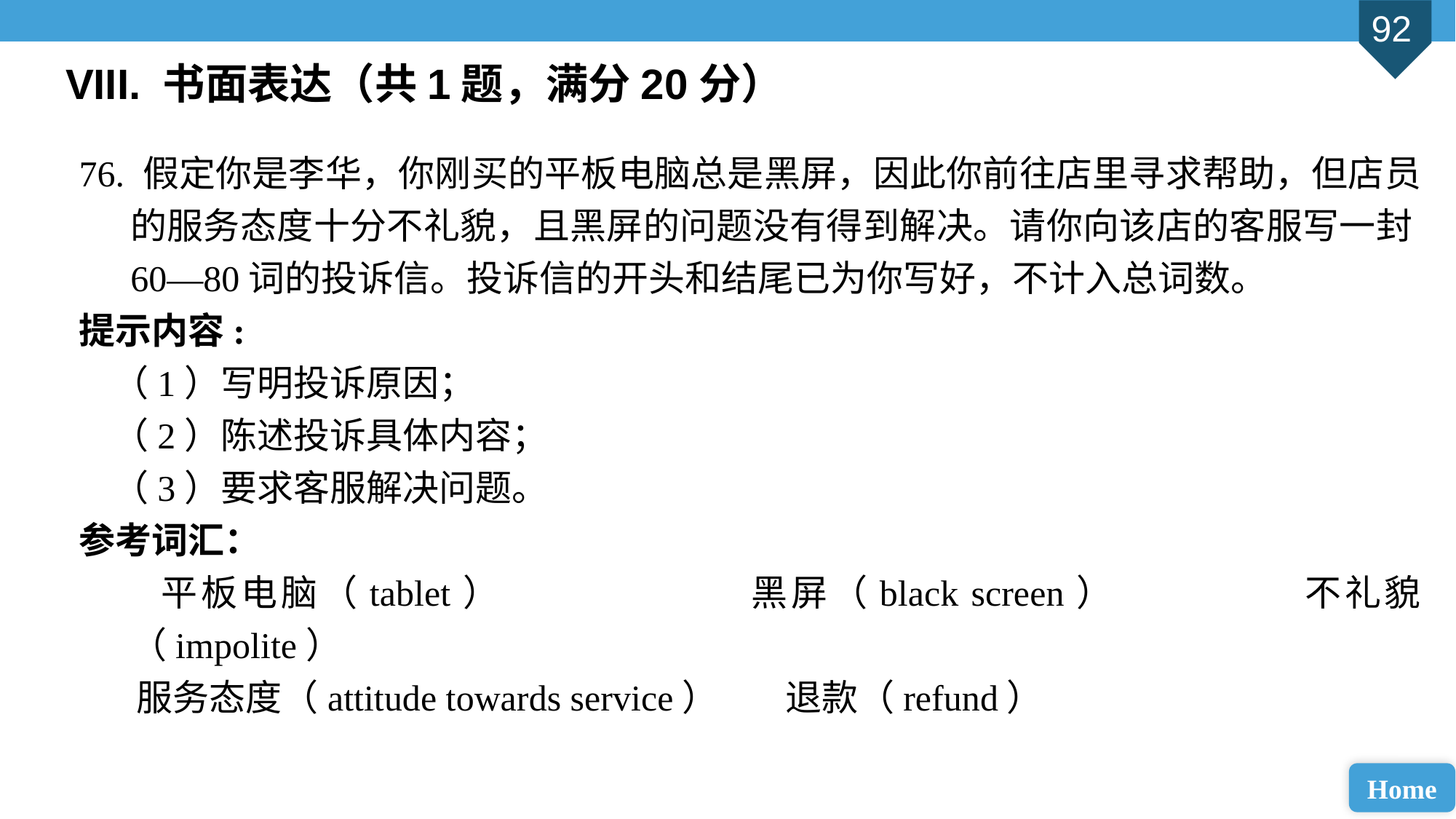

VIII. 书面表达（共1题，满分20分）
76. 假定你是李华，你刚买的平板电脑总是黑屏，因此你前往店里寻求帮助，但店员的服务态度十分不礼貌，且黑屏的问题没有得到解决。请你向该店的客服写一封60—80词的投诉信。投诉信的开头和结尾已为你写好，不计入总词数。
提示内容:
   （1）写明投诉原因；
   （2）陈述投诉具体内容；
   （3）要求客服解决问题。
参考词汇：
      平板电脑（tablet）		           黑屏（black screen） 	      不礼貌（impolite）
      服务态度（attitude towards service）	退款（refund）